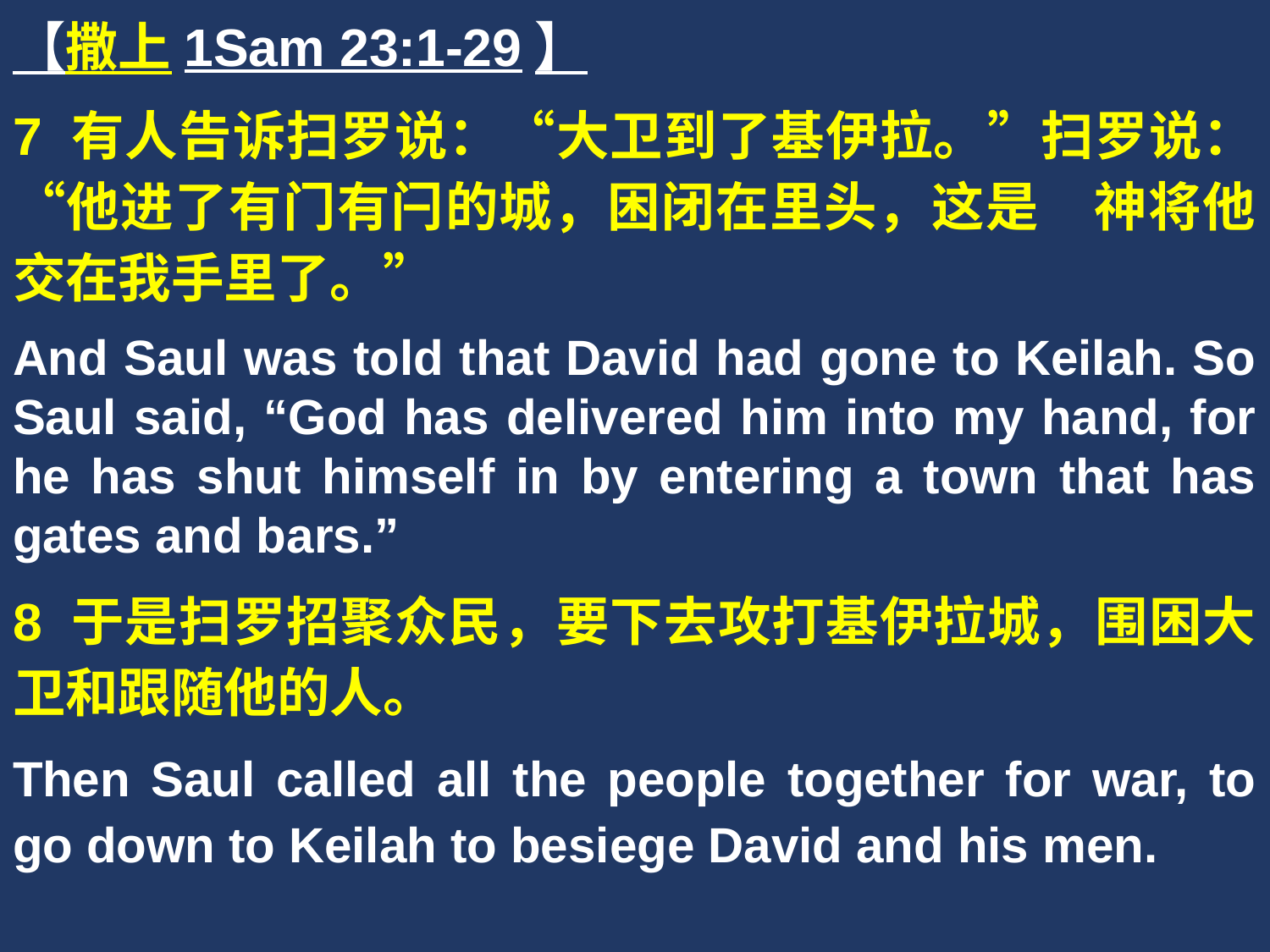

【撒上1Sam 23:1-29】
7 有人告诉扫罗说：“大卫到了基伊拉。”扫罗说：“他进了有门有闩的城，困闭在里头，这是　神将他交在我手里了。”
And Saul was told that David had gone to Keilah. So Saul said, “God has delivered him into my hand, for he has shut himself in by entering a town that has gates and bars.”
8 于是扫罗招聚众民，要下去攻打基伊拉城，围困大卫和跟随他的人。
Then Saul called all the people together for war, to go down to Keilah to besiege David and his men.